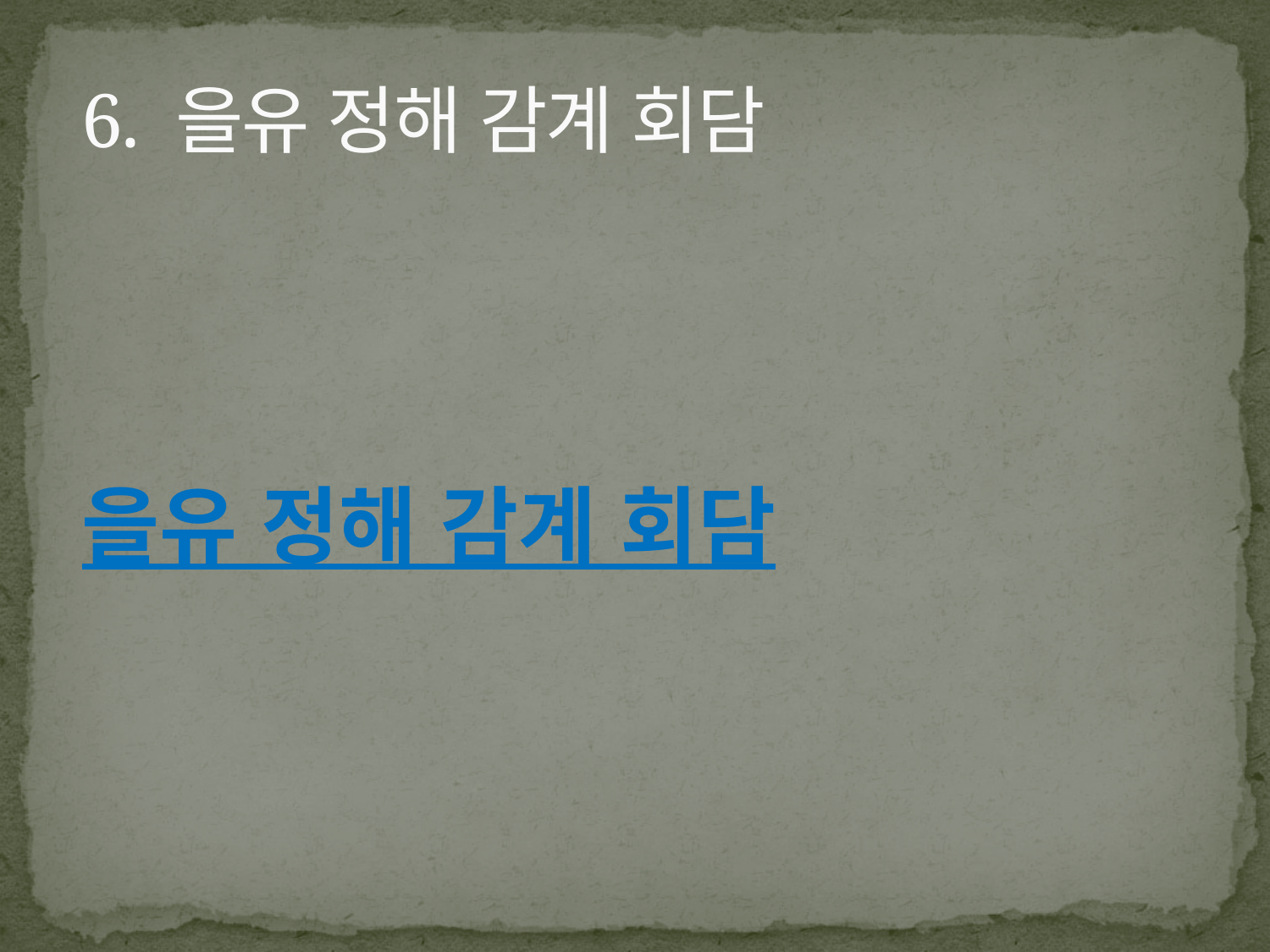

# 6. 을유 정해 감계 회담
을유 정해 감계 회담